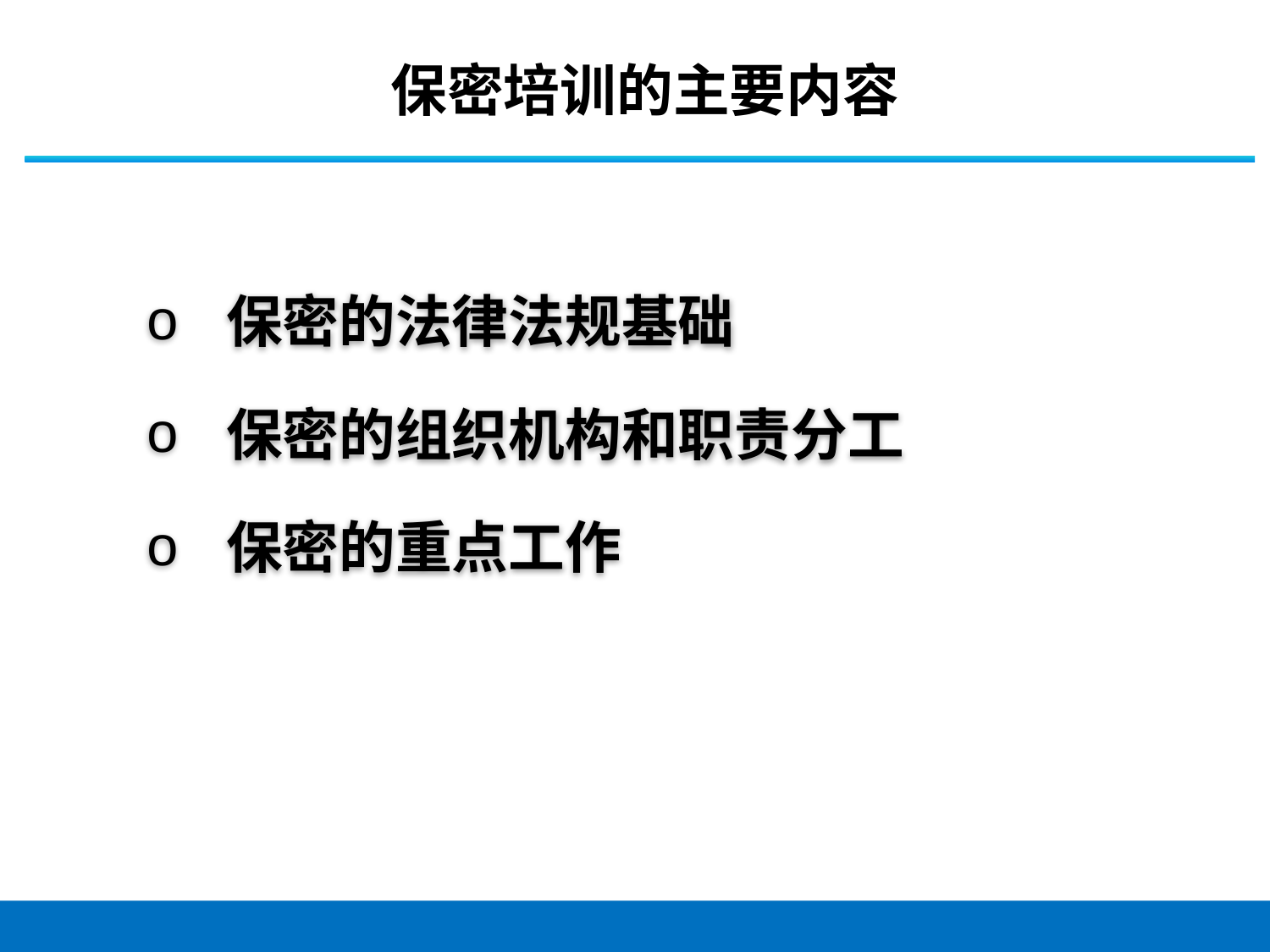

保密培训的主要内容
保密的法律法规基础
保密的组织机构和职责分工
保密的重点工作